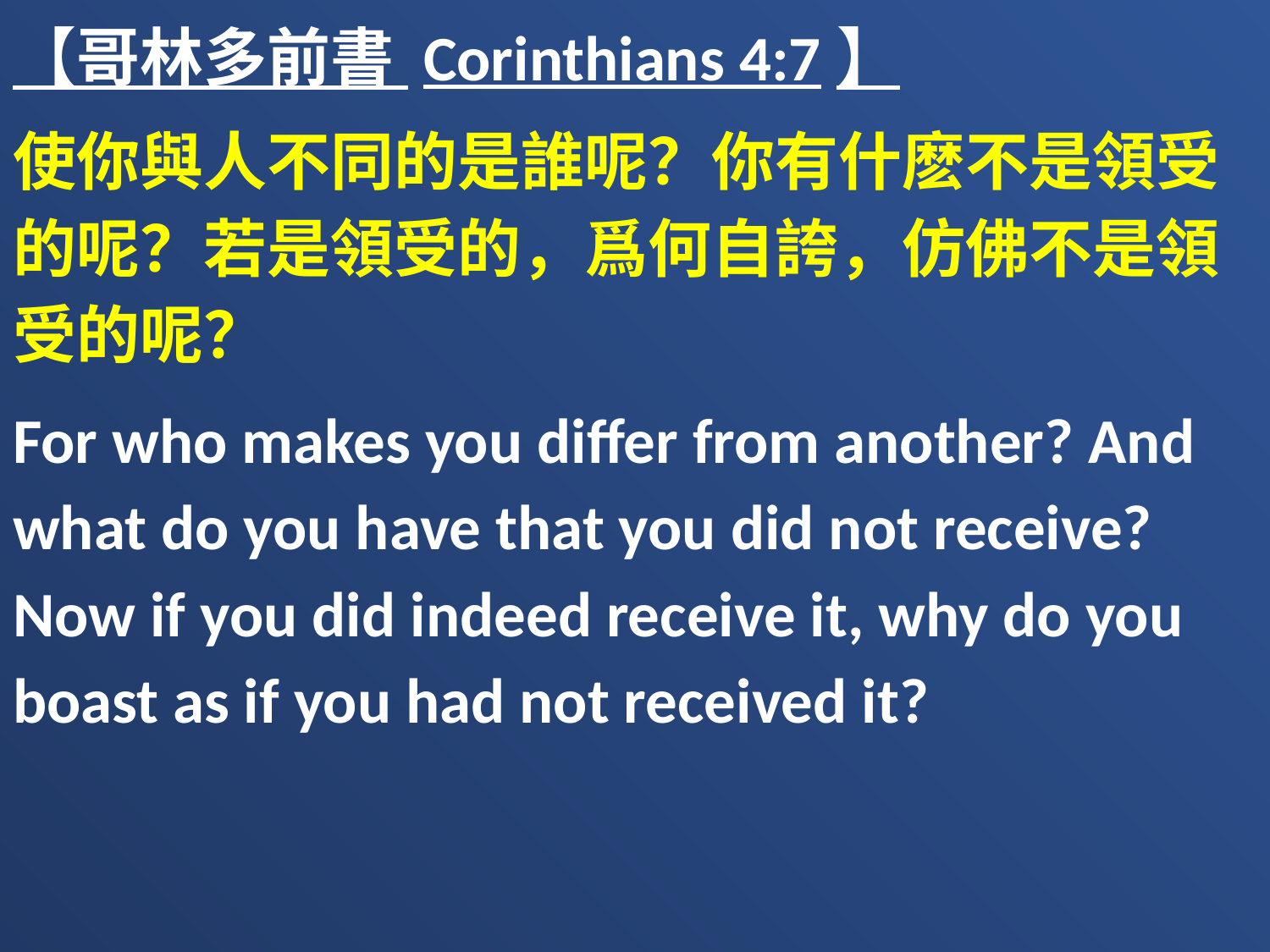

【哥林多前書 Corinthians 4:7】
使你與人不同的是誰呢？你有什麽不是領受的呢？若是領受的，爲何自誇，仿佛不是領受的呢？
For who makes you differ from another? And what do you have that you did not receive? Now if you did indeed receive it, why do you boast as if you had not received it?